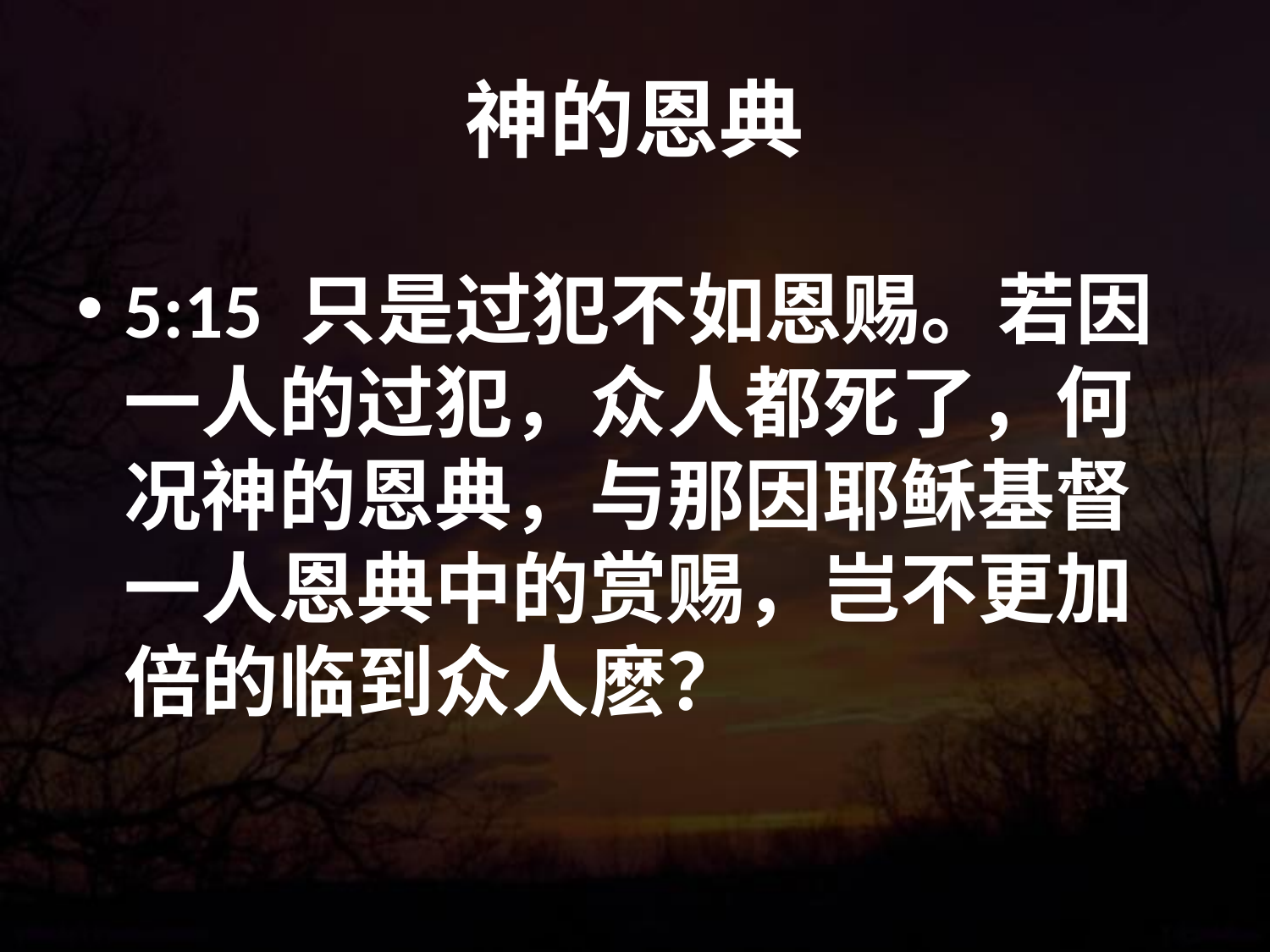

# 神的恩典
5:15 只是过犯不如恩赐。若因一人的过犯，众人都死了，何况神的恩典，与那因耶稣基督一人恩典中的赏赐，岂不更加倍的临到众人麽？